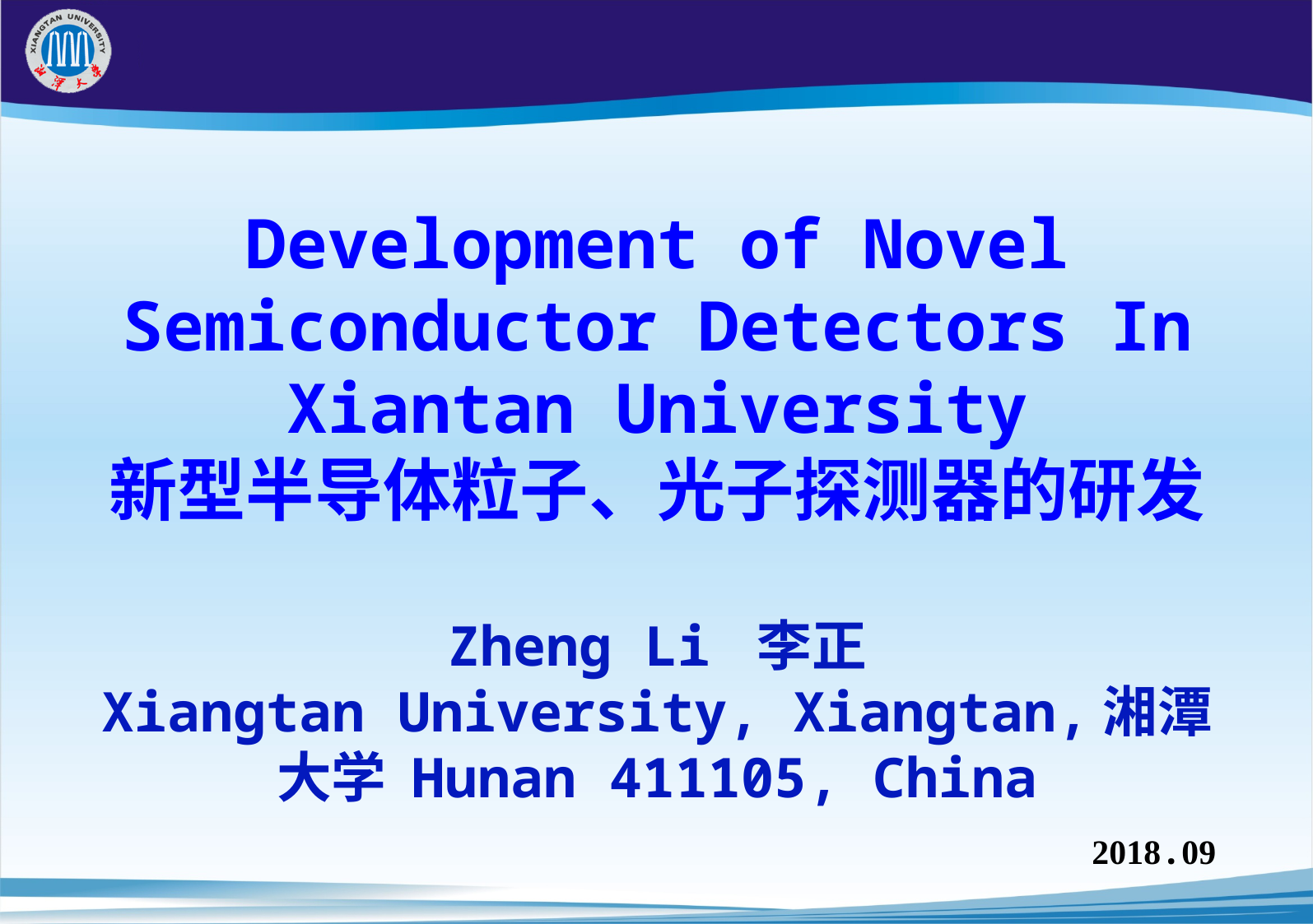

Development of Novel Semiconductor Detectors In Xiantan University
新型半导体粒子、光子探测器的研发

Zheng Li 李正
Xiangtan University, Xiangtan,湘潭大学 Hunan 411105, China

2018.09